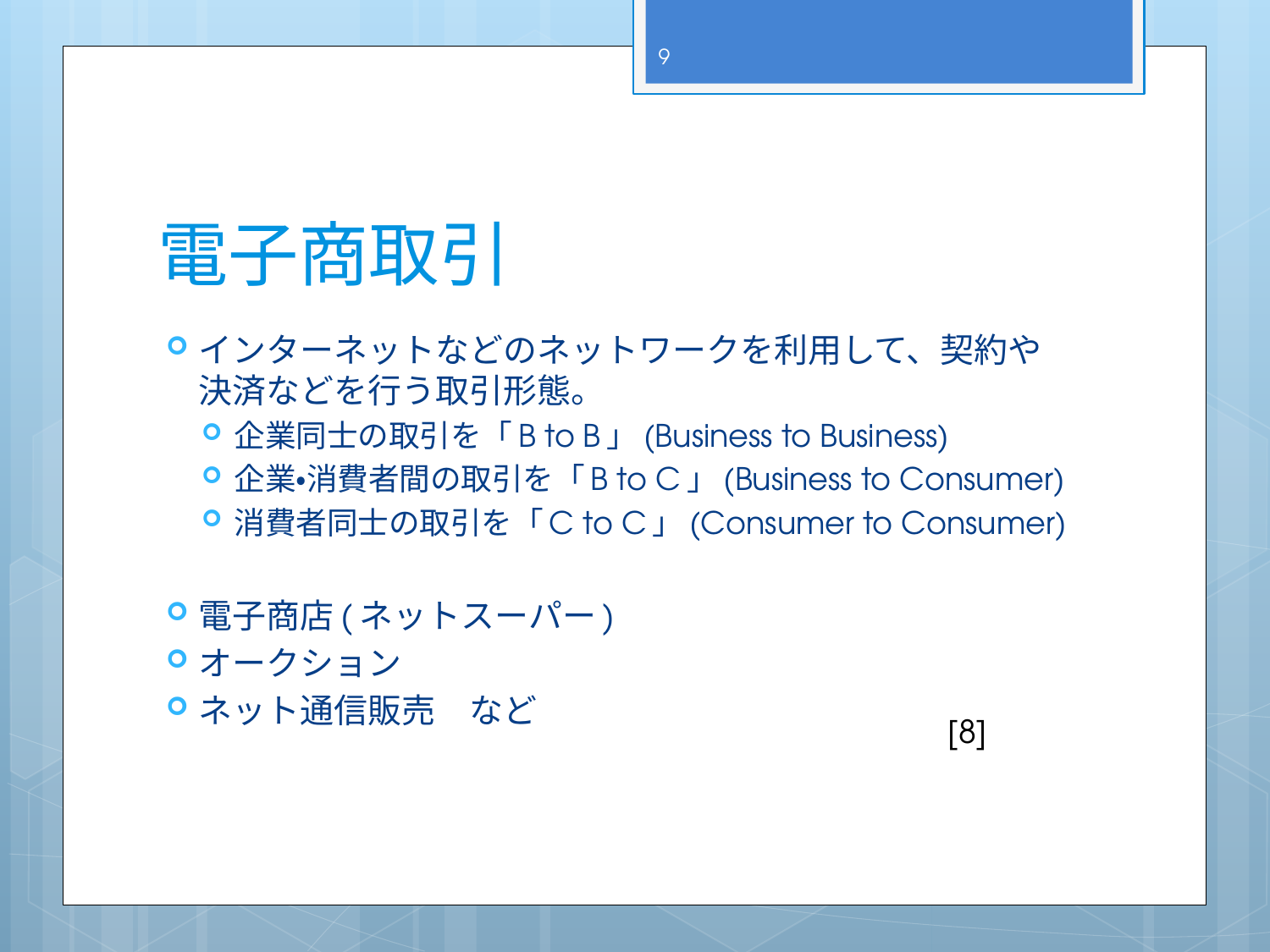

9
# 電子商取引
インターネットなどのネットワークを利用して、契約や決済などを行う取引形態。
企業同士の取引を「B to B」(Business to Business)
企業・消費者間の取引を「B to C」(Business to Consumer)
消費者同士の取引を「C to C」(Consumer to Consumer)

電子商店(ネットスーパー)
オークション
ネット通信販売　など
[8]